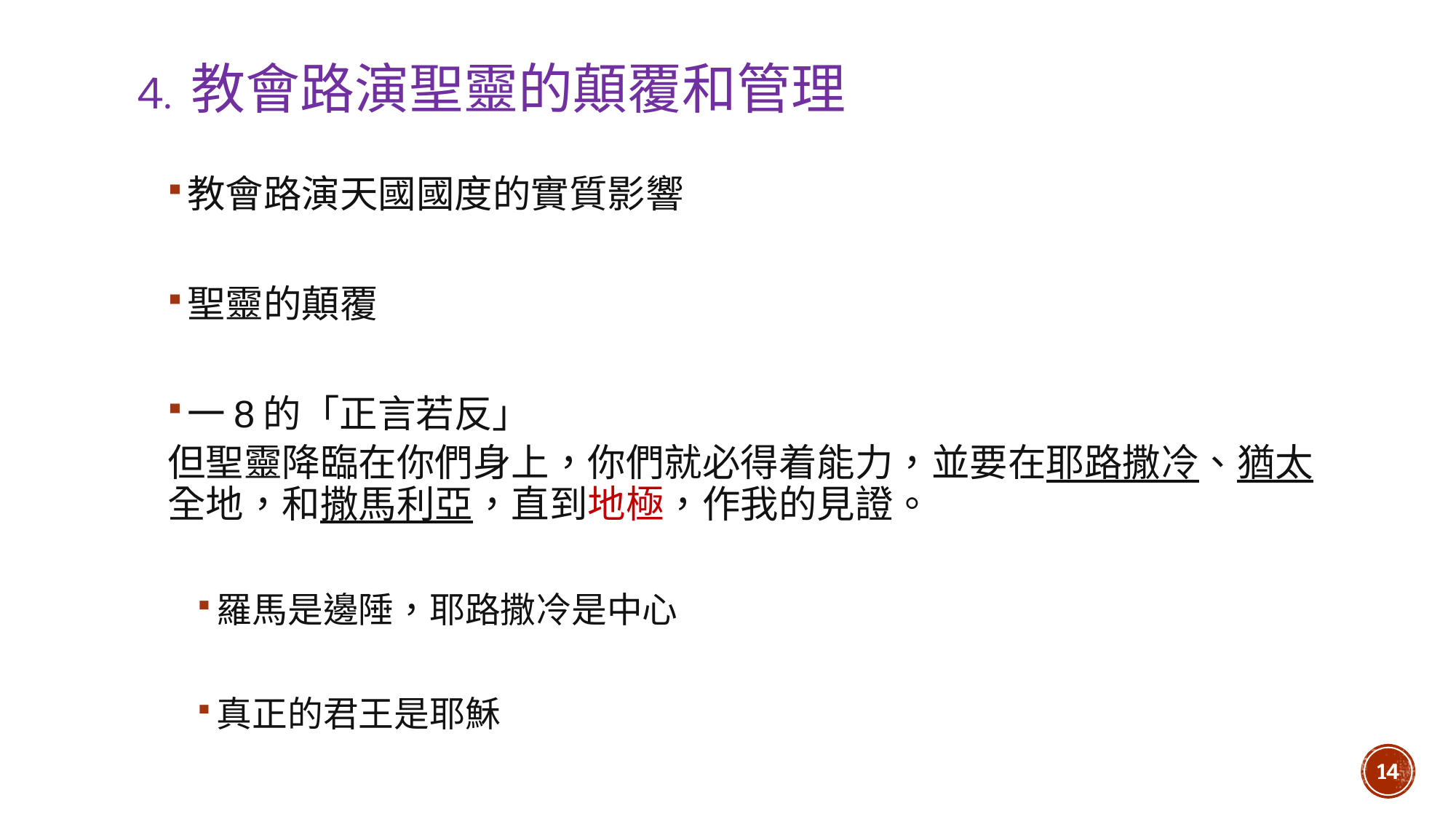

4. 教會路演聖靈的顛覆和管理

教會路演天國國度的實質影響

聖靈的顛覆

一8的「正言若反」
但聖靈降臨在你們身上，你們就必得着能力，並要在耶路撒冷、猶太全地，和撒馬利亞，直到地極，作我的見證。

羅馬是邊陲，耶路撒冷是中心

真正的君王是耶穌

14